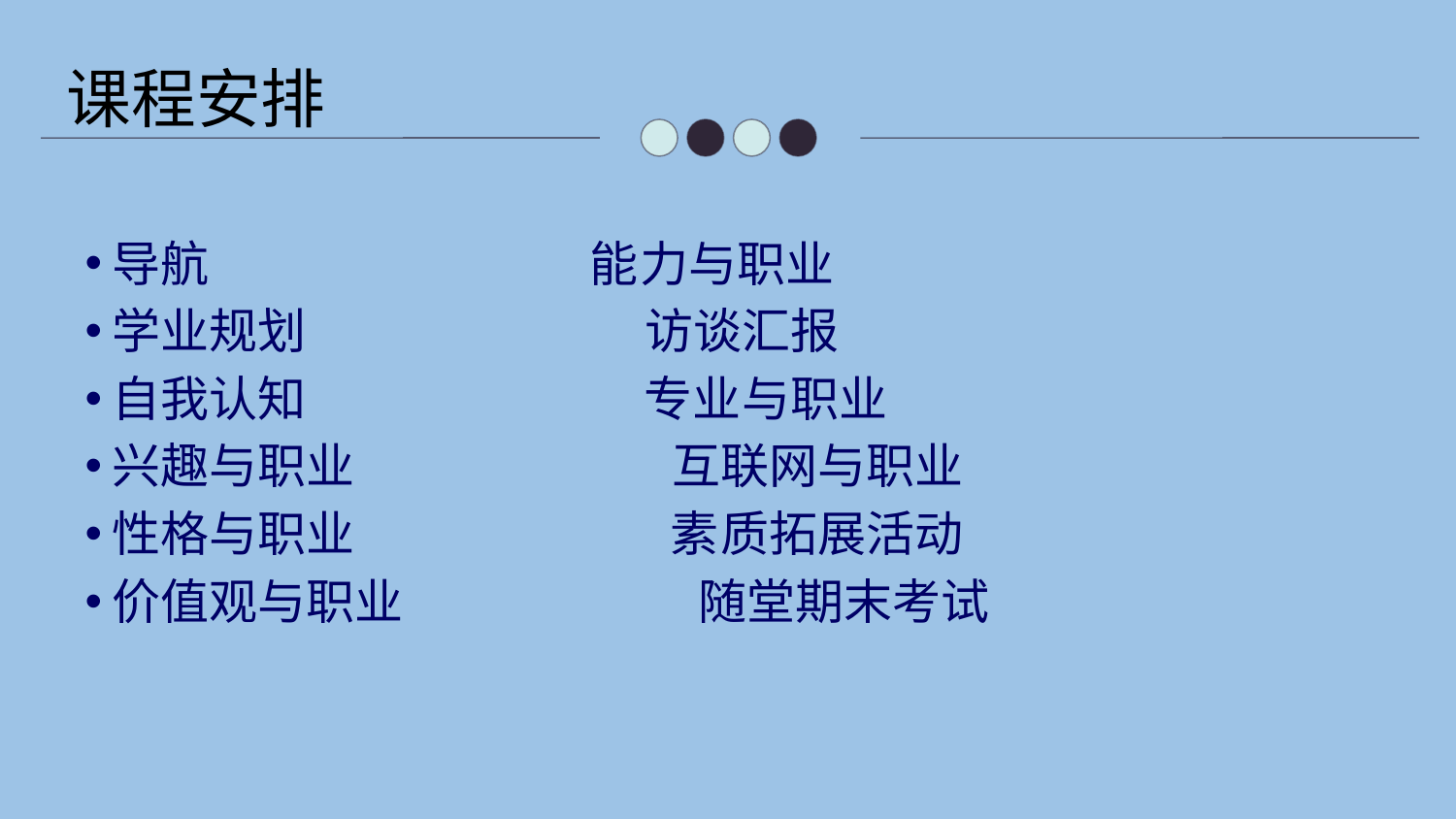

课程安排

导航                                   能力与职业
学业规划                               访谈汇报
自我认知                               专业与职业
兴趣与职业                             互联网与职业
性格与职业                             素质拓展活动
价值观与职业                           随堂期末考试